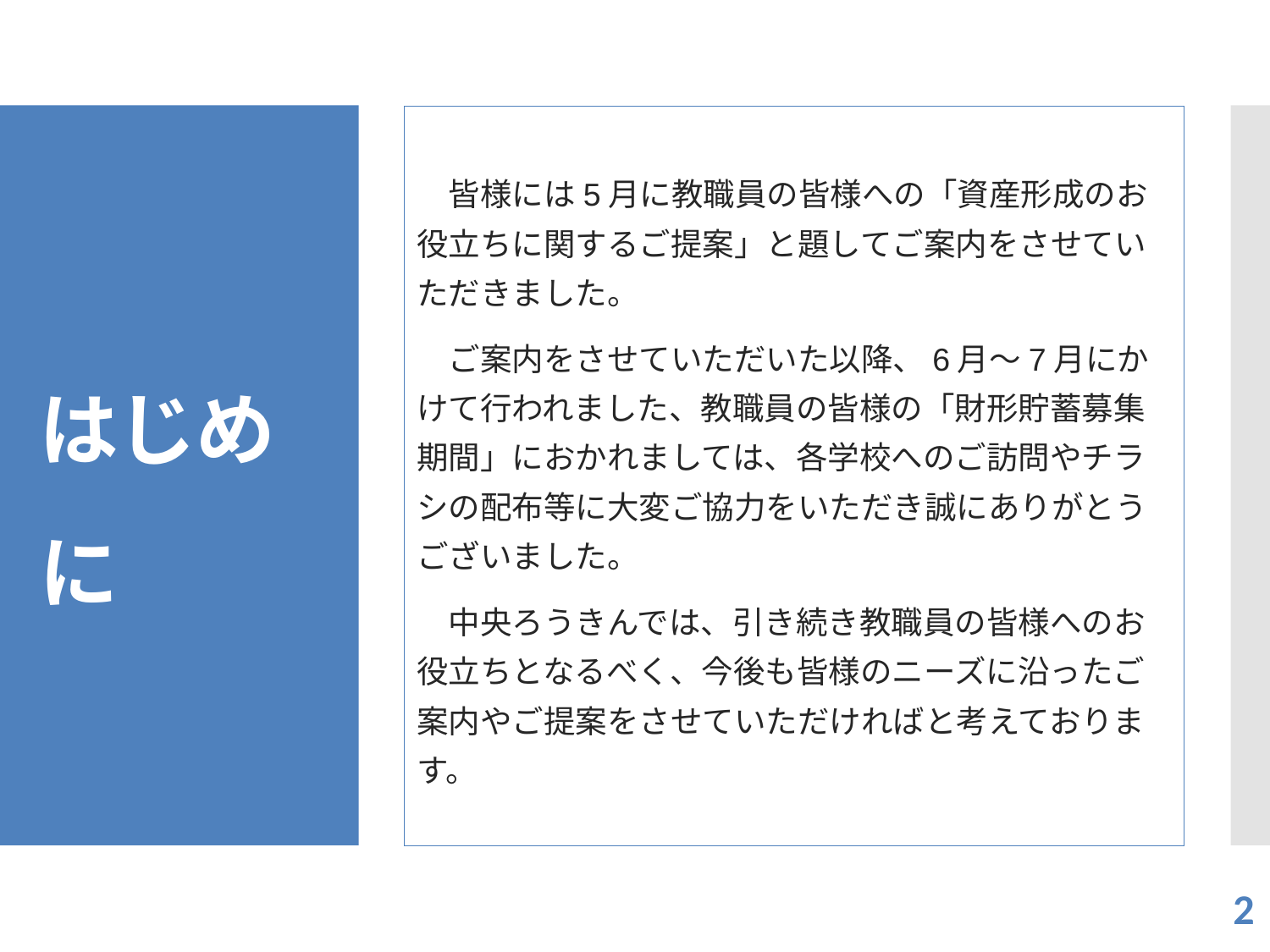

皆様には5月に教職員の皆様への「資産形成のお役立ちに関するご提案」と題してご案内をさせていただきました。
　ご案内をさせていただいた以降、6月～7月にかけて行われました、教職員の皆様の「財形貯蓄募集期間」におかれましては、各学校へのご訪問やチラシの配布等に大変ご協力をいただき誠にありがとうございました。
　中央ろうきんでは、引き続き教職員の皆様へのお役立ちとなるべく、今後も皆様のニーズに沿ったご案内やご提案をさせていただければと考えております。
# はじめに
2